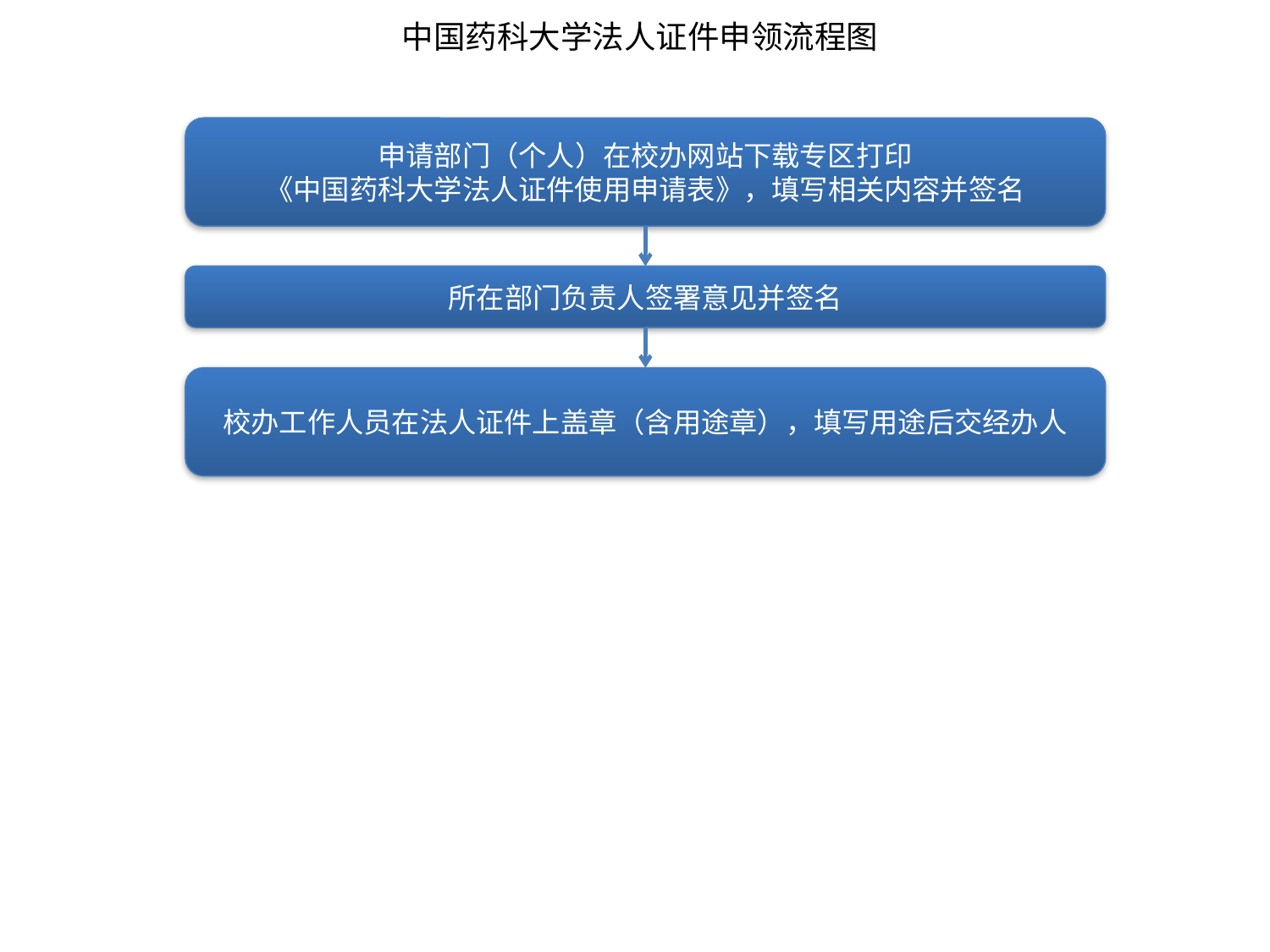

中国药科大学法人证件申领流程图
申请部门（个人）在校办网站下载专区打印
《中国药科大学法人证件使用申请表》，填写相关内容并签名
所在部门负责人签署意见并签名
校办工作人员在法人证件上盖章（含用途章），填写用途后交经办人